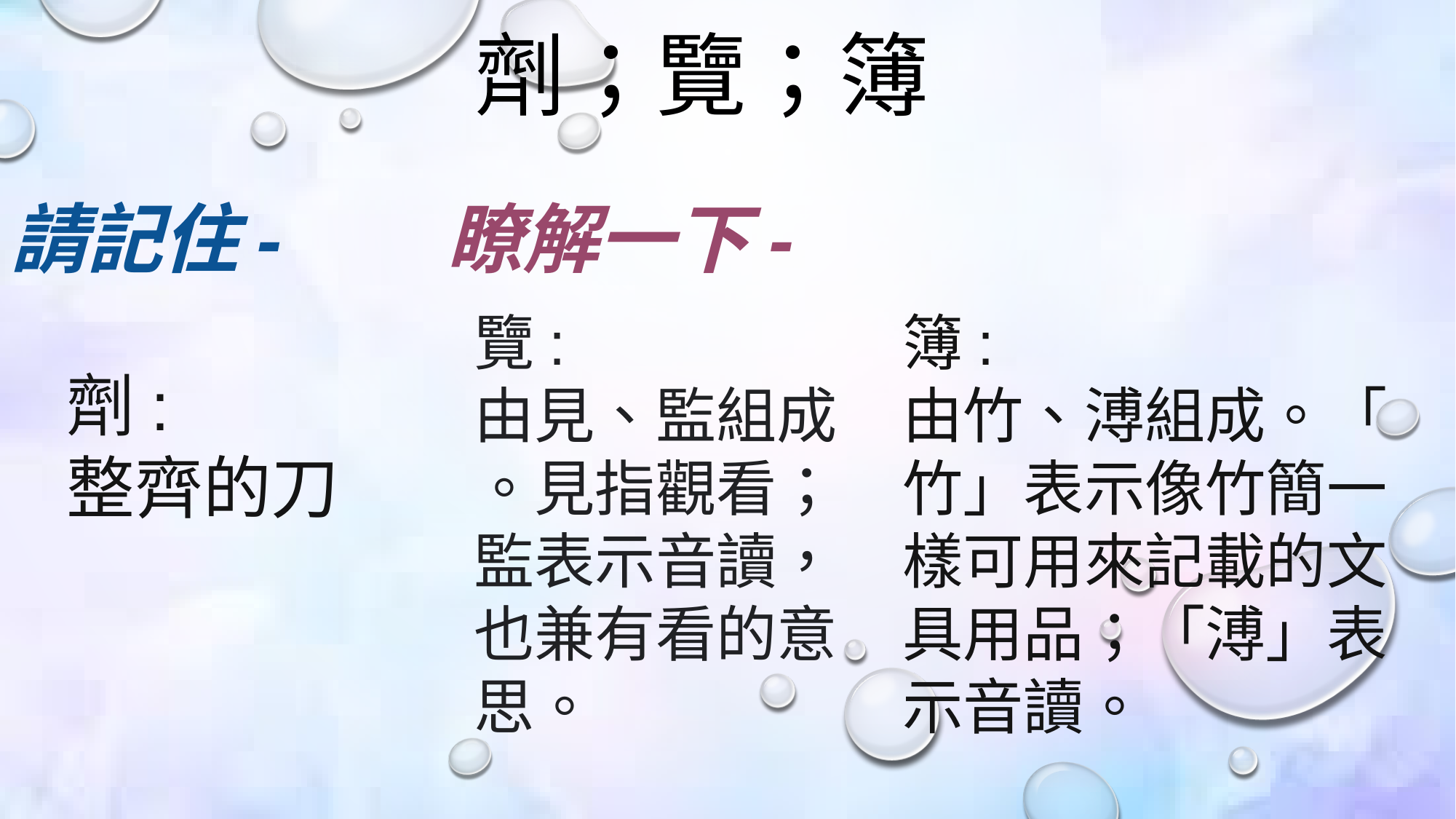

# 劑；覽；簿
請記住-
瞭解一下-
覽:
由見、監組成
。見指觀看；監表示音讀，也兼有看的意思。
簿:
由竹、溥組成。「
竹」表示像竹簡一樣可用來記載的文具用品；「溥」表示音讀。
劑:
整齊的刀